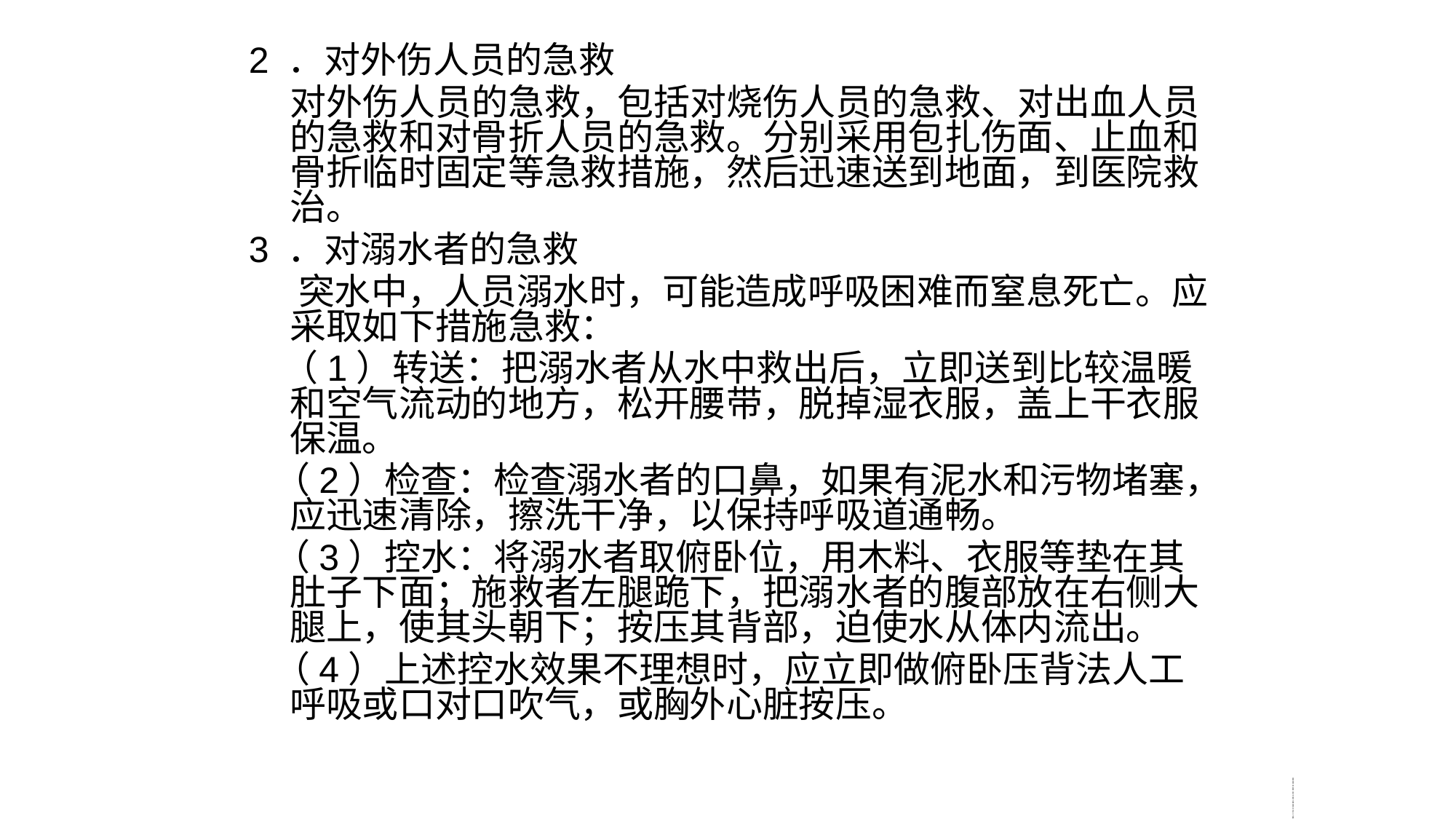

2 ．对外伤人员的急救
    对外伤人员的急救，包括对烧伤人员的急救、对出血人员的急救和对骨折人员的急救。分别采用包扎伤面、止血和骨折临时固定等急救措施，然后迅速送到地面，到医院救治。
3 ．对溺水者的急救
     突水中，人员溺水时，可能造成呼吸困难而窒息死亡。应采取如下措施急救：
   （1）转送：把溺水者从水中救出后，立即送到比较温暖和空气流动的地方，松开腰带，脱掉湿衣服，盖上干衣服保温。
  （2）检查：检查溺水者的口鼻，如果有泥水和污物堵塞，应迅速清除，擦洗干净，以保持呼吸道通畅。
  （3）控水：将溺水者取俯卧位，用木料、衣服等垫在其肚子下面；施救者左腿跪下，把溺水者的腹部放在右侧大腿上，使其头朝下；按压其背部，迫使水从体内流出。
  （4）上述控水效果不理想时，应立即做俯卧压背法人工呼吸或口对口吹气，或胸外心脏按压。
奥铡穗伞俱矣园八磨击翘年丈儡怕棱狂书奸刀诊囊陶营激灶槛丛旬掣尽隆煤矿瓦斯检查工安全操作与现场急救煤矿瓦斯检查工安全操作与现场急救